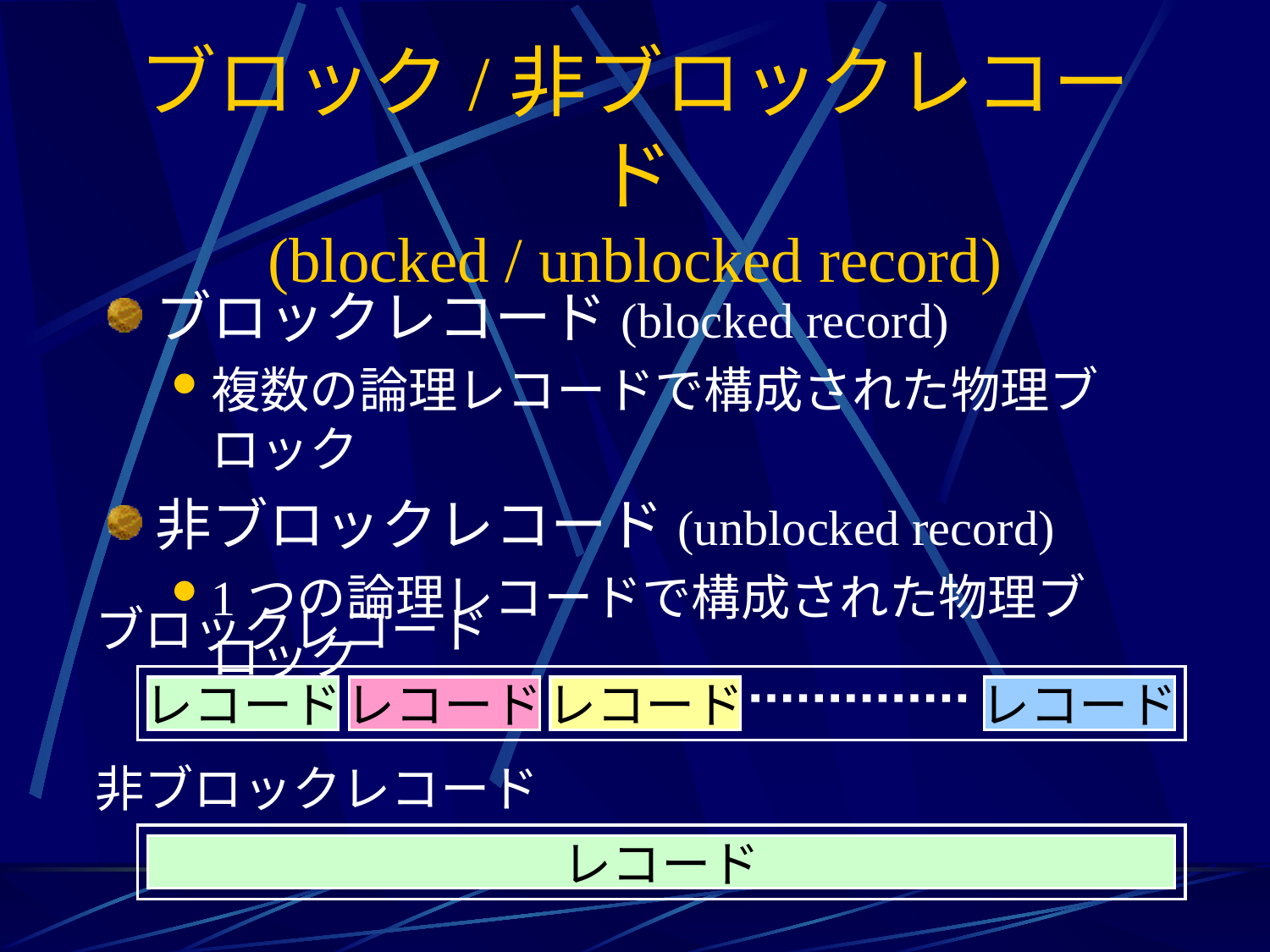

# ブロック/非ブロックレコード (blocked / unblocked record)
ブロックレコード(blocked record)
複数の論理レコードで構成された物理ブロック
非ブロックレコード(unblocked record)
1つの論理レコードで構成された物理ブロック
ブロックレコード

レコード
レコード
レコード
レコード

非ブロックレコード

レコード